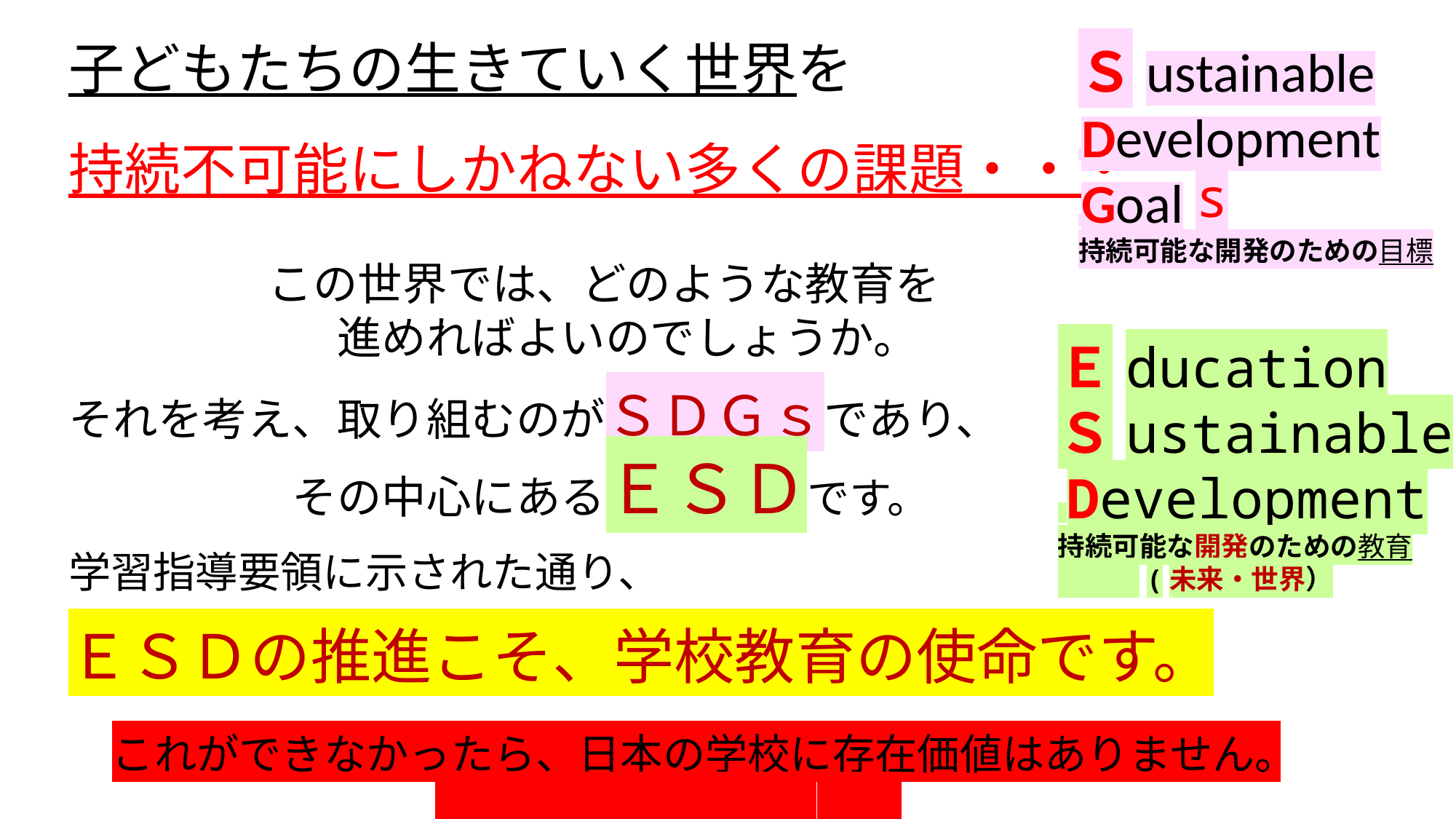

子どもたちの生きていく世界を

持続不可能にしかねない多くの課題・・・

 　　　　この世界では、どのような教育を
　　　　　　進めればよいのでしょうか。

それを考え、取り組むのがＳＤＧｓであり、
　　　　　その中心にあるＥＳＤです。

学習指導要領に示された通り、

ＥＳＤの推進こそ、学校教育の使命です。

　これができなかったら、日本の学校に存在価値はありません。
Ｓustainable
 Development
 Goal
持続可能な開発のための目標
s
Ｅducation
Ｓustainable
 Development
持続可能な開発のための教育
　　　(未来・世界）